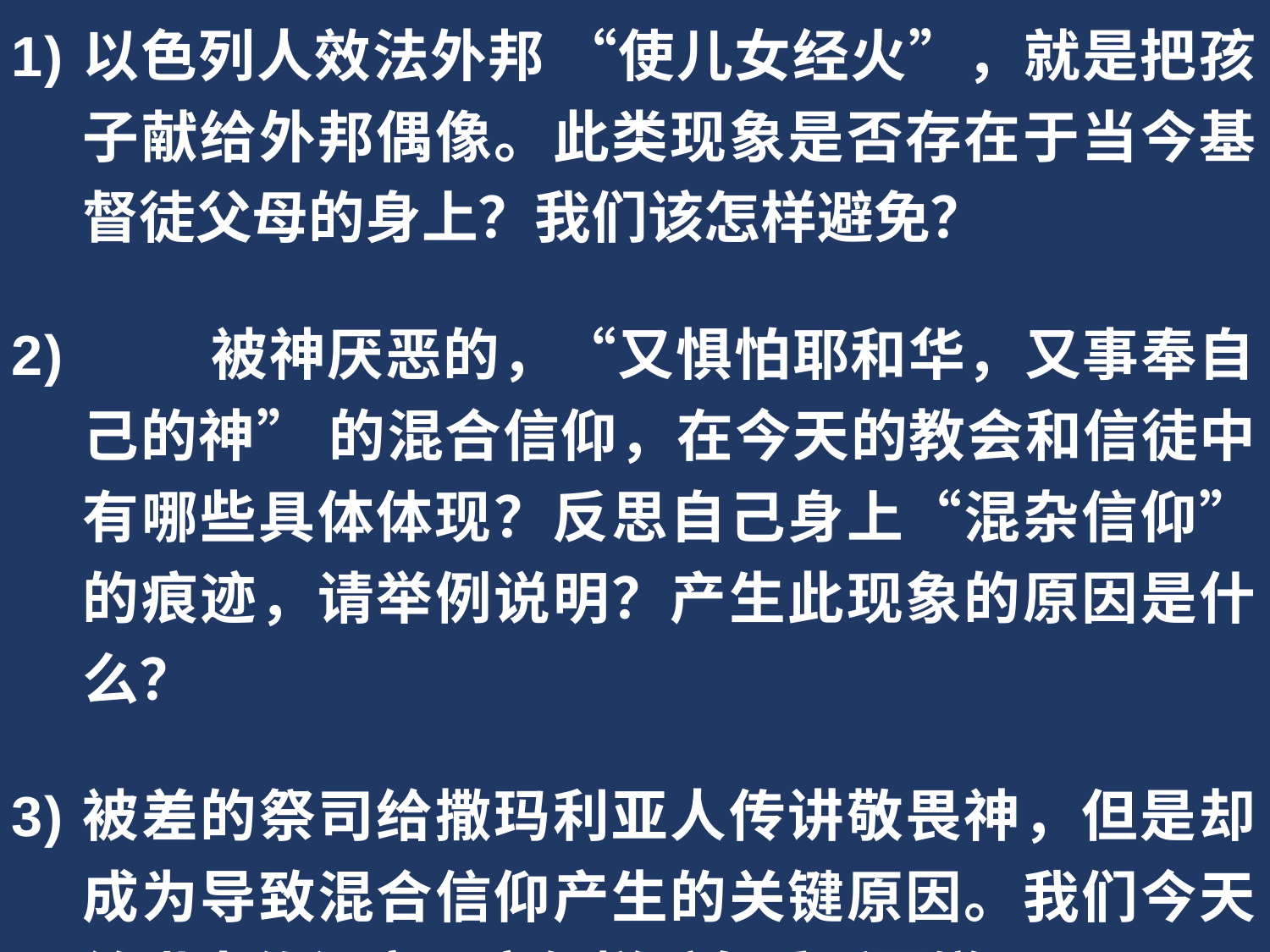

以色列人效法外邦 “使儿女经火”，就是把孩子献给外邦偶像。此类现象是否存在于当今基督徒父母的身上？我们该怎样避免？

	被神厌恶的，“又惧怕耶和华，又事奉自己的神” 的混合信仰，在今天的教会和信徒中有哪些具体体现？反思自己身上“混杂信仰”的痕迹，请举例说明？产生此现象的原因是什么？

被差的祭司给撒玛利亚人传讲敬畏神，但是却成为导致混合信仰产生的关键原因。我们今天给世人传福音，应怎样避免重蹈覆辙？